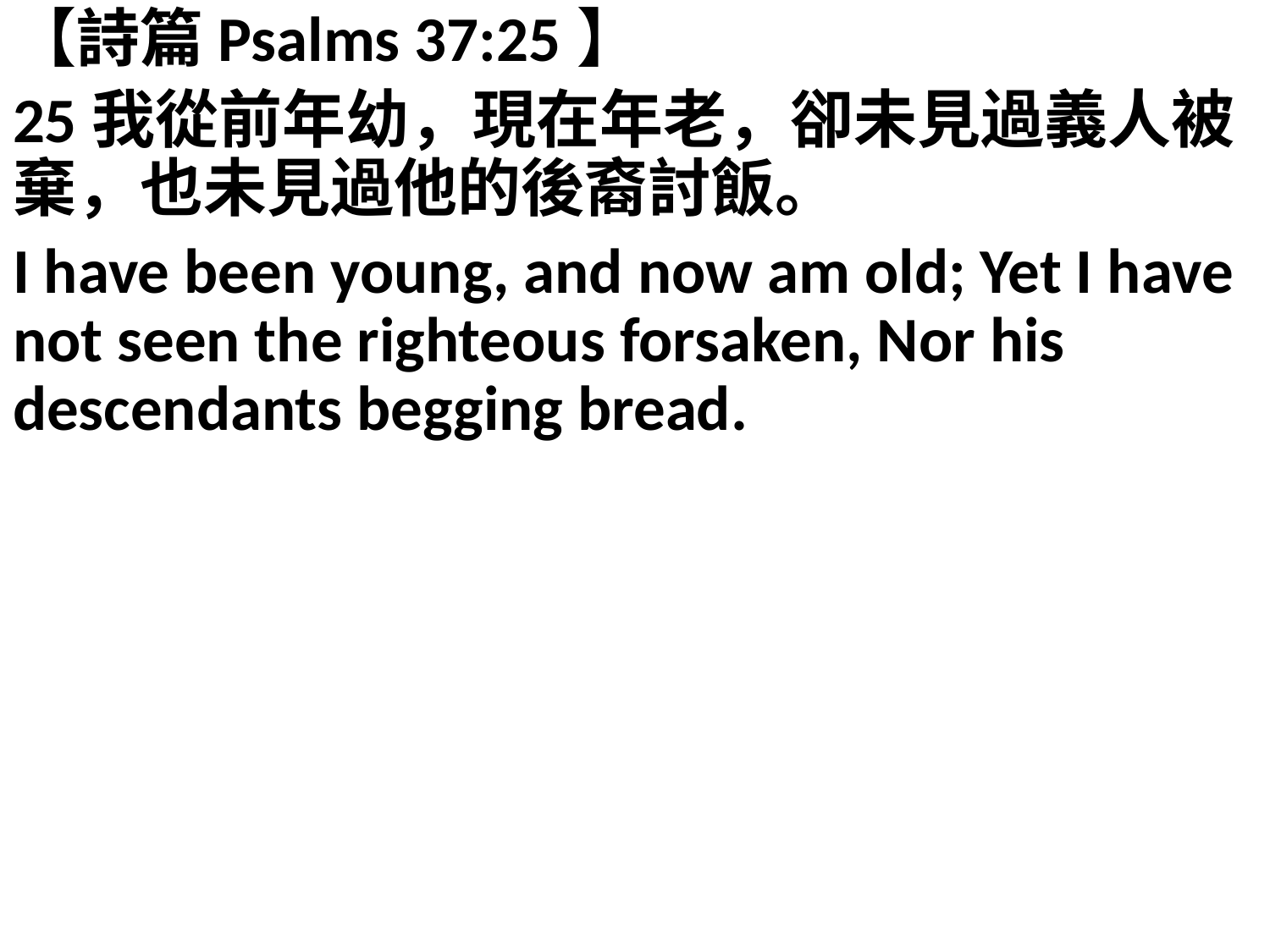

【詩篇Psalms 37:25】
25我從前年幼，現在年老，卻未見過義人被棄，也未見過他的後裔討飯。
I have been young, and now am old; Yet I have not seen the righteous forsaken, Nor his descendants begging bread.